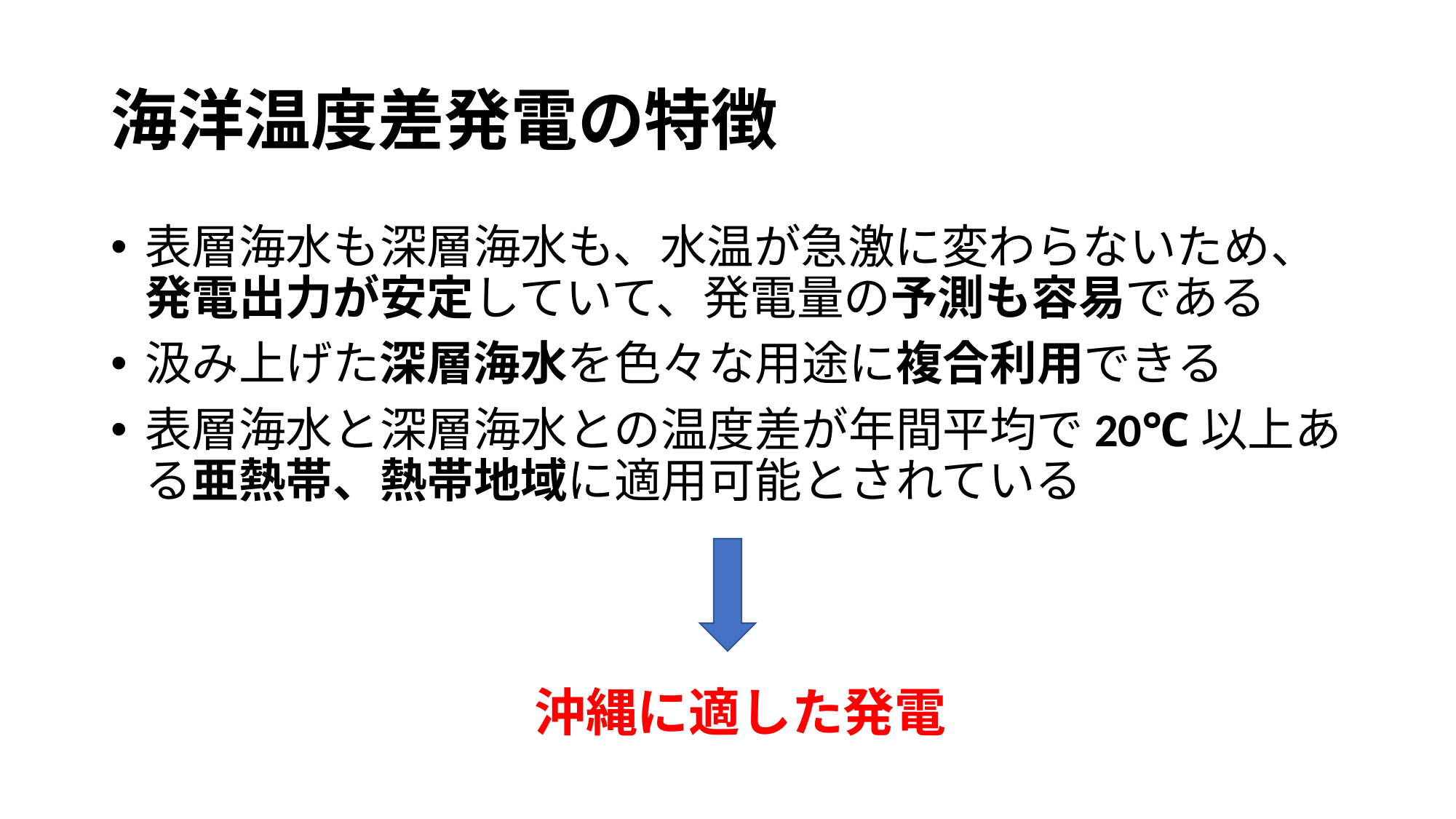

# 海洋温度差発電の特徴
表層海水も深層海水も、水温が急激に変わらないため、発電出力が安定していて、発電量の予測も容易である
汲み上げた深層海水を色々な用途に複合利用できる
表層海水と深層海水との温度差が年間平均で20℃以上ある亜熱帯、熱帯地域に適用可能とされている

沖縄に適した発電